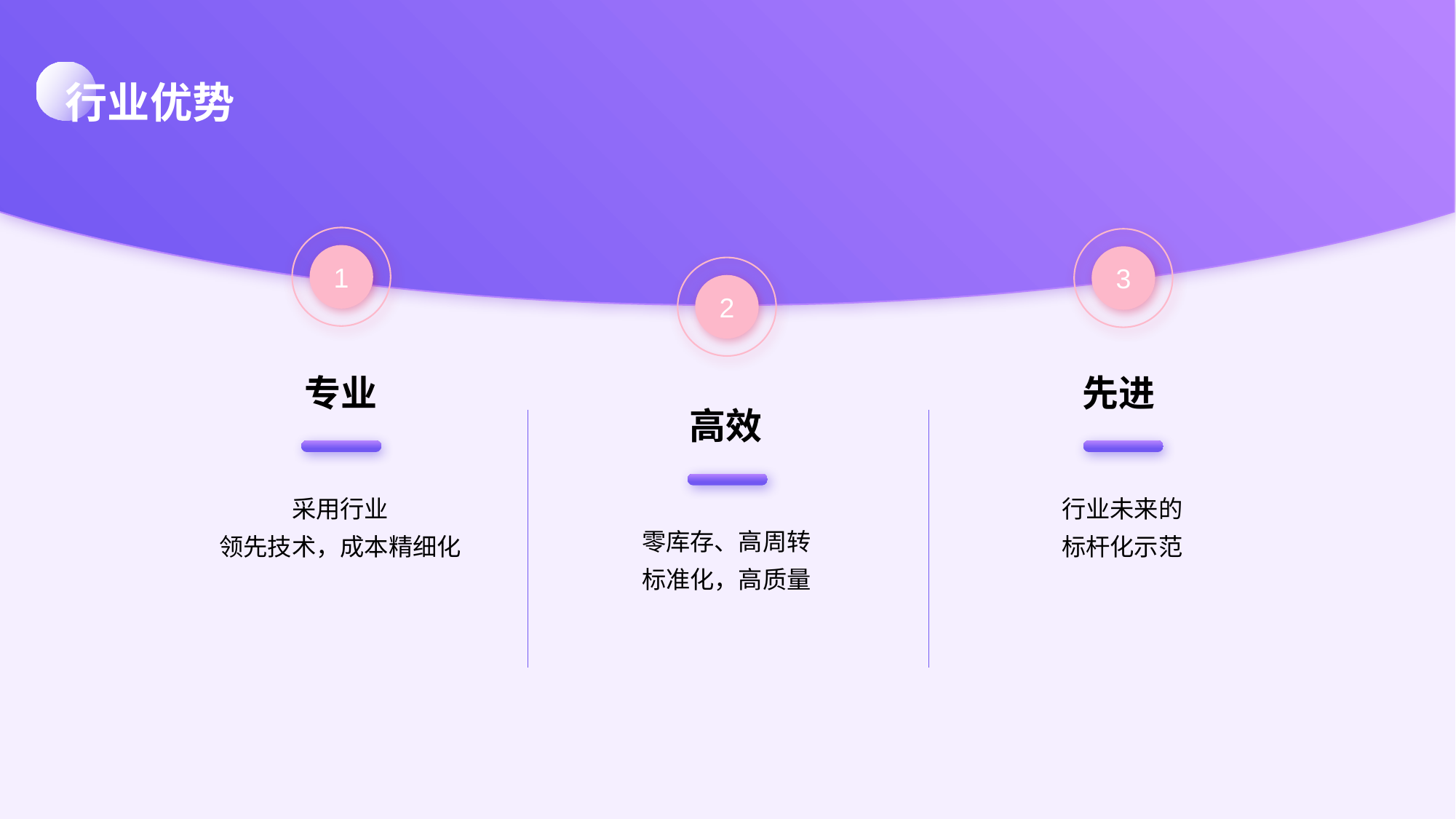

行业优势
专业
先进
高效

采用行业
领先技术，成本精细化
行业未来的
标杆化示范
零库存、高周转
标准化，高质量